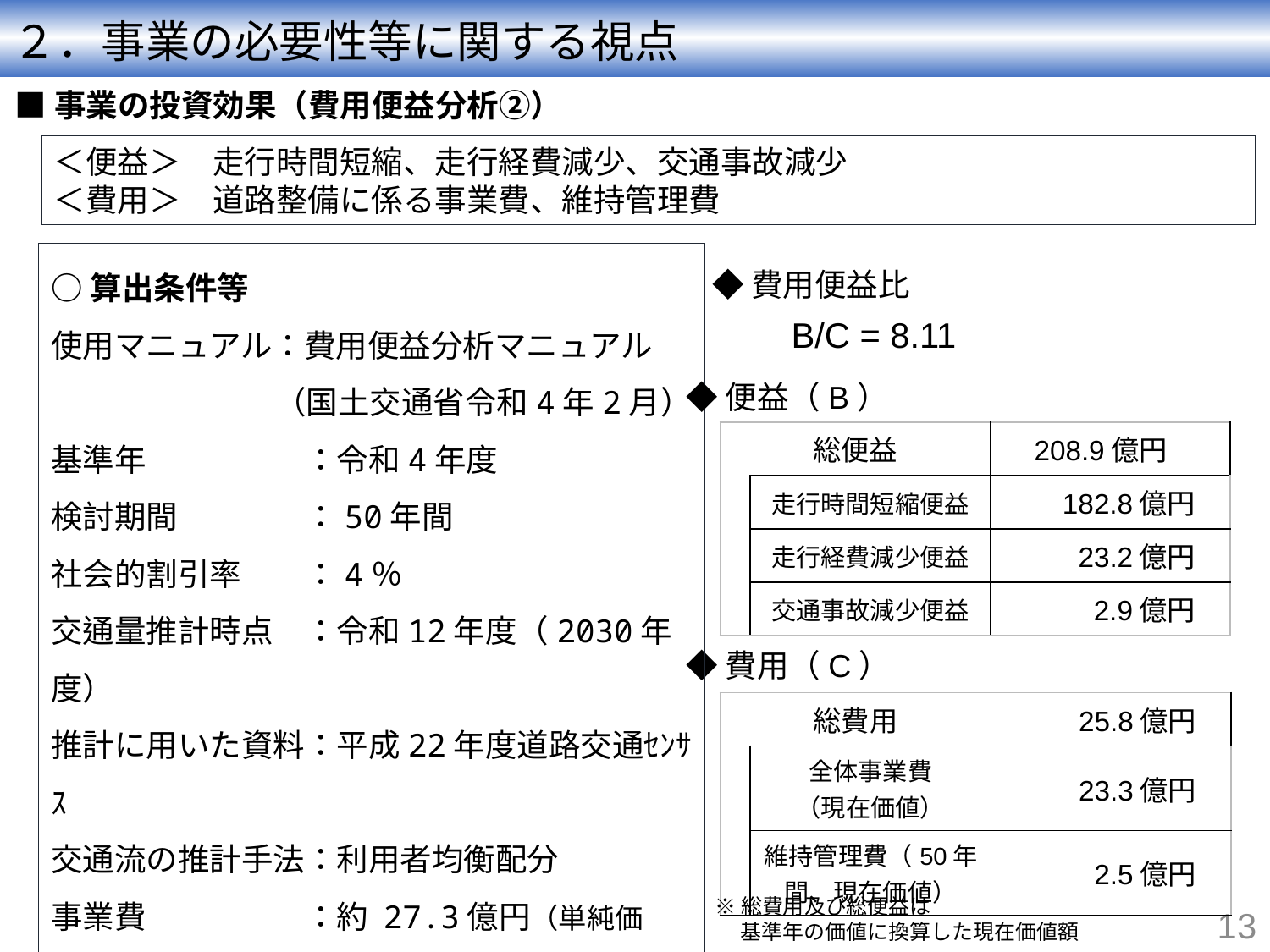

２．事業の必要性等に関する視点
■事業の投資効果（費用便益分析②）
＜便益＞　走行時間短縮、走行経費減少、交通事故減少
＜費用＞　道路整備に係る事業費、維持管理費
○算出条件等
使用マニュアル：費用便益分析マニュアル
　　　　　 （国土交通省令和4年2月）
基準年　　　　　：令和4年度
検討期間　　　　：50年間
社会的割引率　　：4％
交通量推計時点　：令和12年度（2030年度）
推計に用いた資料：平成22年度道路交通ｾﾝｻｽ
交通流の推計手法：利用者均衡配分
事業費　　　　　：約 27.3億円（単純価値）
維持管理費　　　：約1,610万円/年
◆費用便益比
　　B/C = 8.11
◆便益（B）
| 総便益 |  | 208.9億円 |
| --- | --- | --- |
|  | 走行時間短縮便益 | 182.8億円 |
|  | 走行経費減少便益 | 23.2億円 |
|  | 交通事故減少便益 | 2.9億円 |
◆費用（C）
| 総費用 |  | 25.8億円 |
| --- | --- | --- |
|  | 全体事業費 （現在価値） | 23.3億円 |
|  | 維持管理費（50年間、現在価値） | 2.5億円 |
※総費用及び総便益は
　 基準年の価値に換算した現在価値額
13